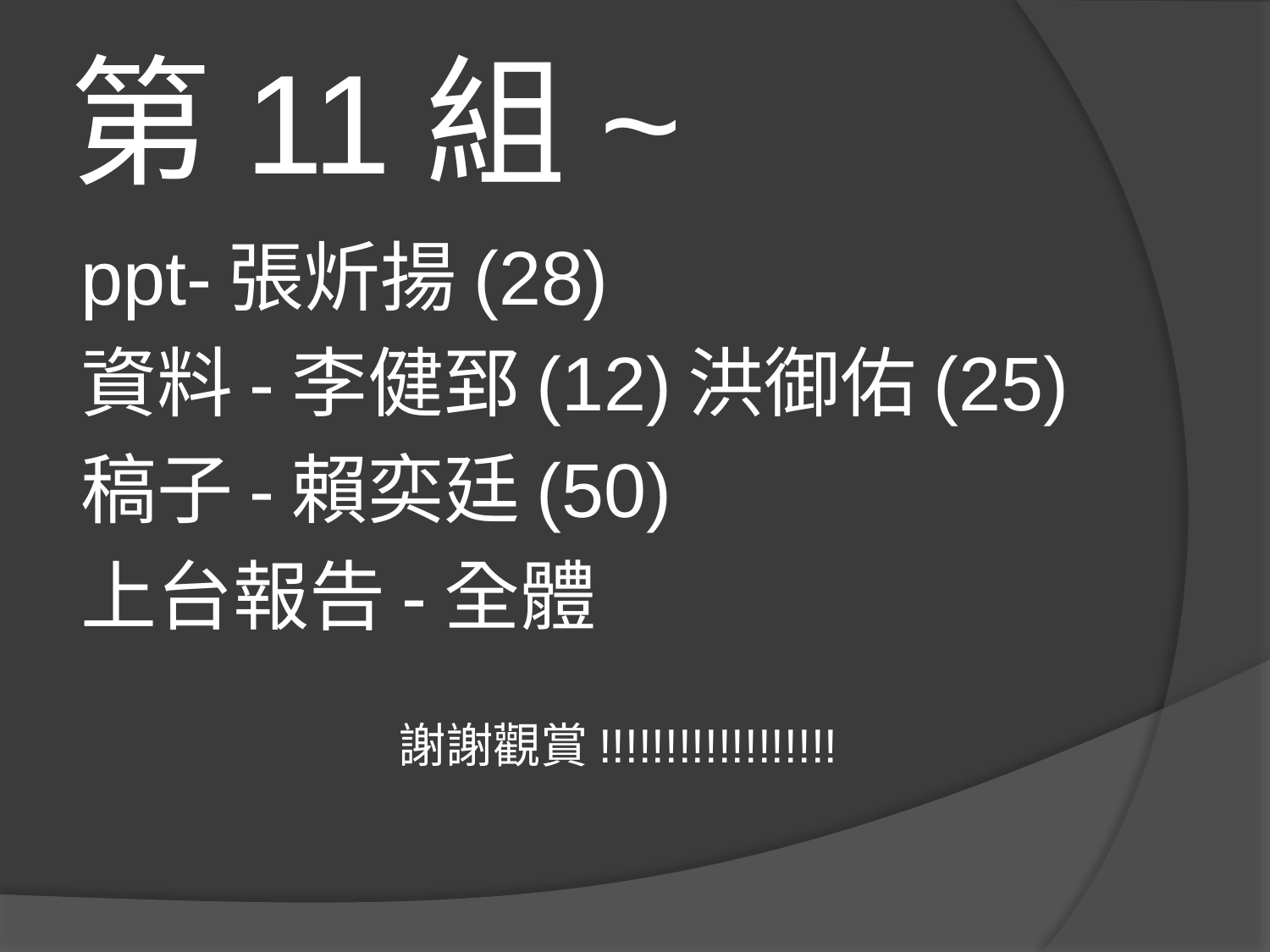

# 第11組~
ppt-張炘揚(28)
資料-李健郅(12)洪御佑(25)
稿子-賴奕廷(50)
上台報告-全體

                             謝謝觀賞!!!!!!!!!!!!!!!!!!